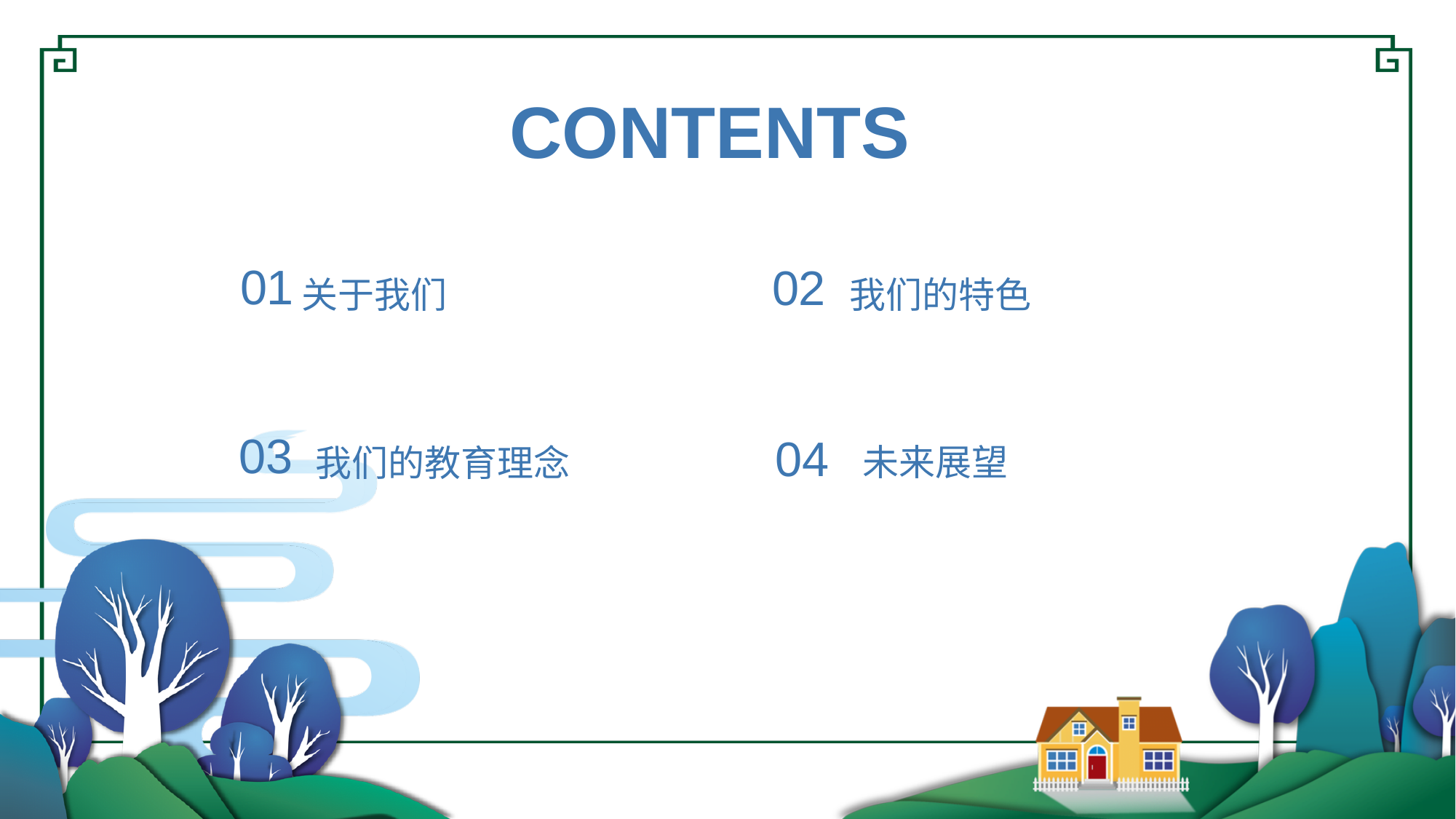

CONTENTS
我们的特色
02

关于我们
01

未来展望
04

我们的教育理念
03